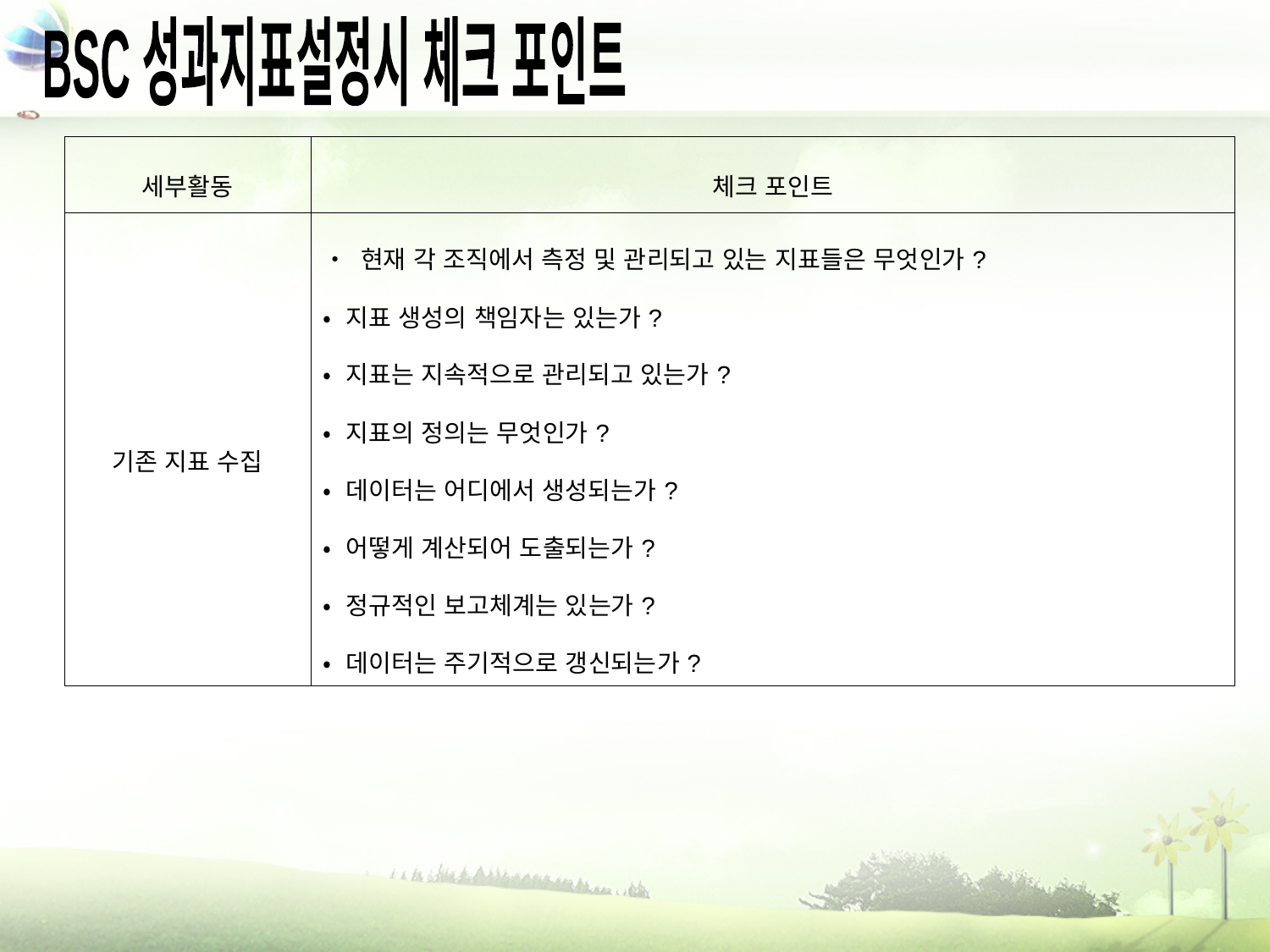

BSC 성과지표설정시 체크 포인트
| 세부활동 | 체크 포인트 |
| --- | --- |
| 기존 지표 수집 | • 현재 각 조직에서 측정 및 관리되고 있는 지표들은 무엇인가? • 지표 생성의 책임자는 있는가? • 지표는 지속적으로 관리되고 있는가? • 지표의 정의는 무엇인가? • 데이터는 어디에서 생성되는가? • 어떻게 계산되어 도출되는가? • 정규적인 보고체계는 있는가? • 데이터는 주기적으로 갱신되는가? |